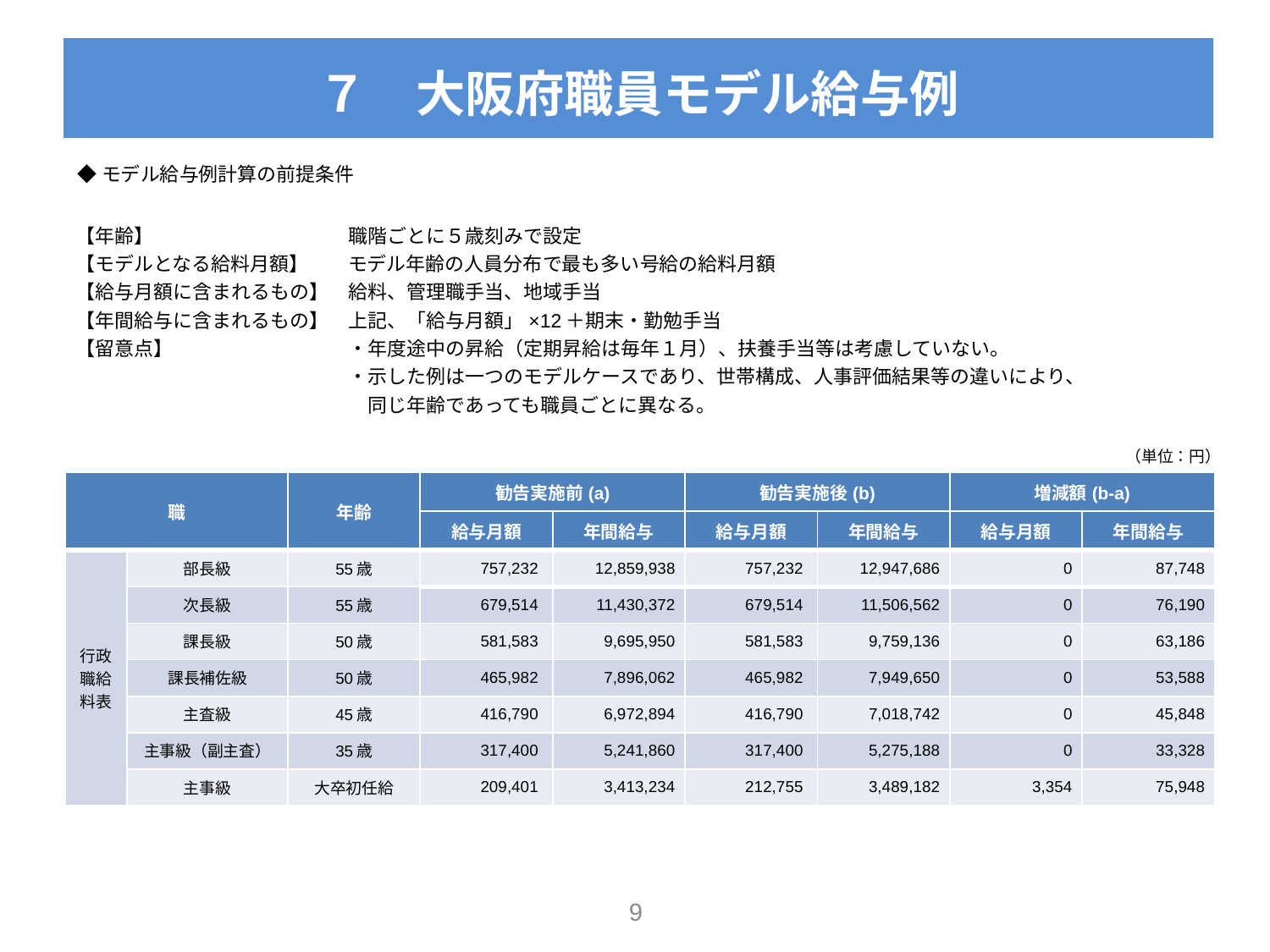

# ７　大阪府職員モデル給与例
◆モデル給与例計算の前提条件

【年齢】　　　　　　　　　　職階ごとに５歳刻みで設定
【モデルとなる給料月額】　　モデル年齢の人員分布で最も多い号給の給料月額
【給与月額に含まれるもの】　給料、管理職手当、地域手当
【年間給与に含まれるもの】　上記、「給与月額」×12＋期末・勤勉手当
【留意点】　　　　　　　　　・年度途中の昇給（定期昇給は毎年１月）、扶養手当等は考慮していない。
　　　　　　　　　　　　　　・示した例は一つのモデルケースであり、世帯構成、人事評価結果等の違いにより、
　　　　　　　　　　　　　　　同じ年齢であっても職員ごとに異なる。
（単位：円）
| 職 |  | 年齢 | 勧告実施前(a) |  | 勧告実施後(b) |  | 増減額(b-a) |  |
| --- | --- | --- | --- | --- | --- | --- | --- | --- |
|  |  |  | 給与月額 | 年間給与 | 給与月額 | 年間給与 | 給与月額 | 年間給与 |
| 行政職給料表 | 部長級 | 55歳 | 757,232 | 12,859,938 | 757,232 | 12,947,686 | 0 | 87,748 |
|  | 次長級 | 55歳 | 679,514 | 11,430,372 | 679,514 | 11,506,562 | 0 | 76,190 |
|  | 課長級 | 50歳 | 581,583 | 9,695,950 | 581,583 | 9,759,136 | 0 | 63,186 |
|  | 課長補佐級 | 50歳 | 465,982 | 7,896,062 | 465,982 | 7,949,650 | 0 | 53,588 |
|  | 主査級 | 45歳 | 416,790 | 6,972,894 | 416,790 | 7,018,742 | 0 | 45,848 |
|  | 主事級（副主査） | 35歳 | 317,400 | 5,241,860 | 317,400 | 5,275,188 | 0 | 33,328 |
|  | 主事級 | 大卒初任給 | 209,401 | 3,413,234 | 212,755 | 3,489,182 | 3,354 | 75,948 |
9